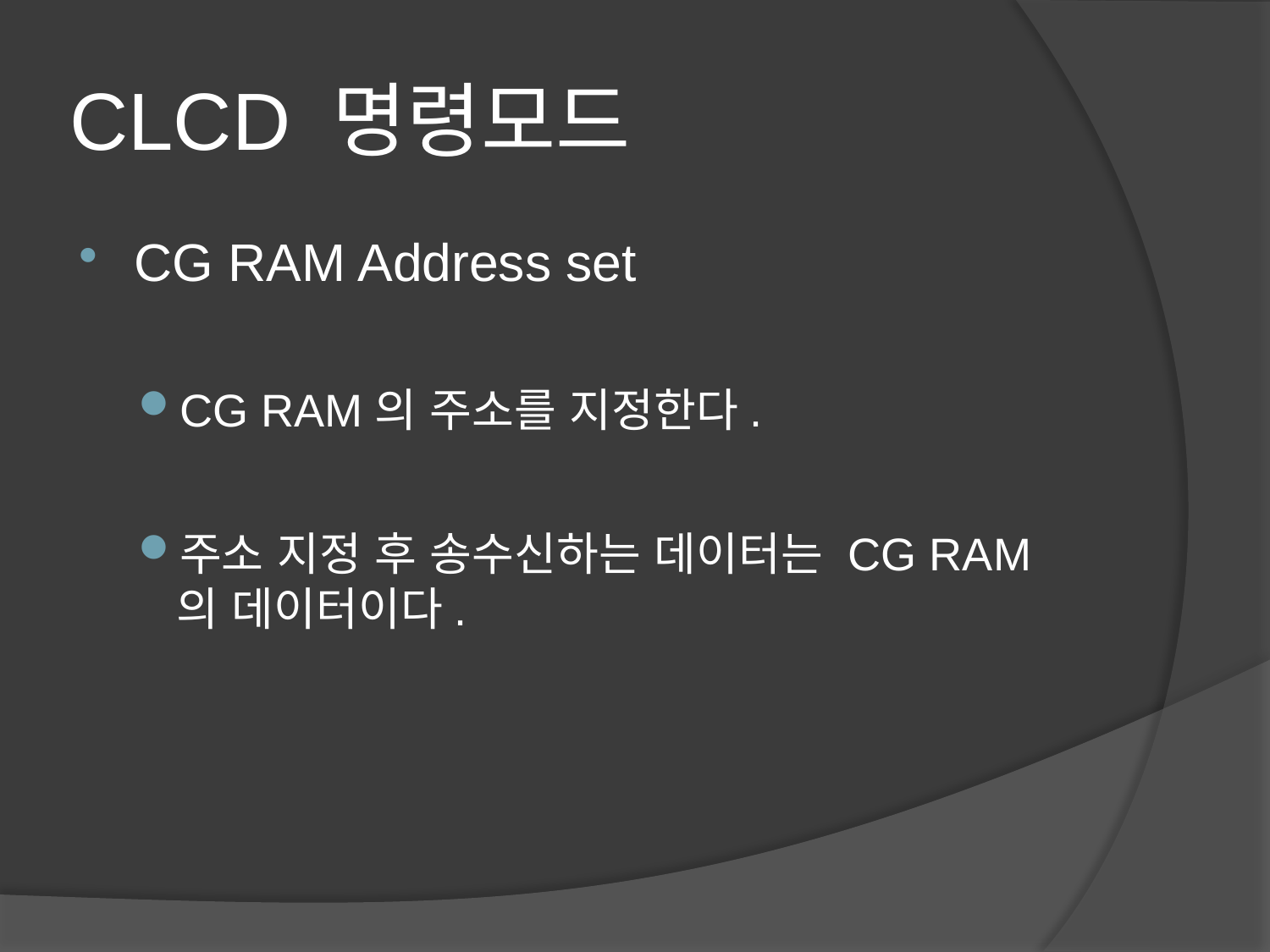

# CLCD 명령모드
CG RAM Address set

CG RAM의 주소를 지정한다.

주소 지정 후 송수신하는 데이터는 CG RAM 의 데이터이다.